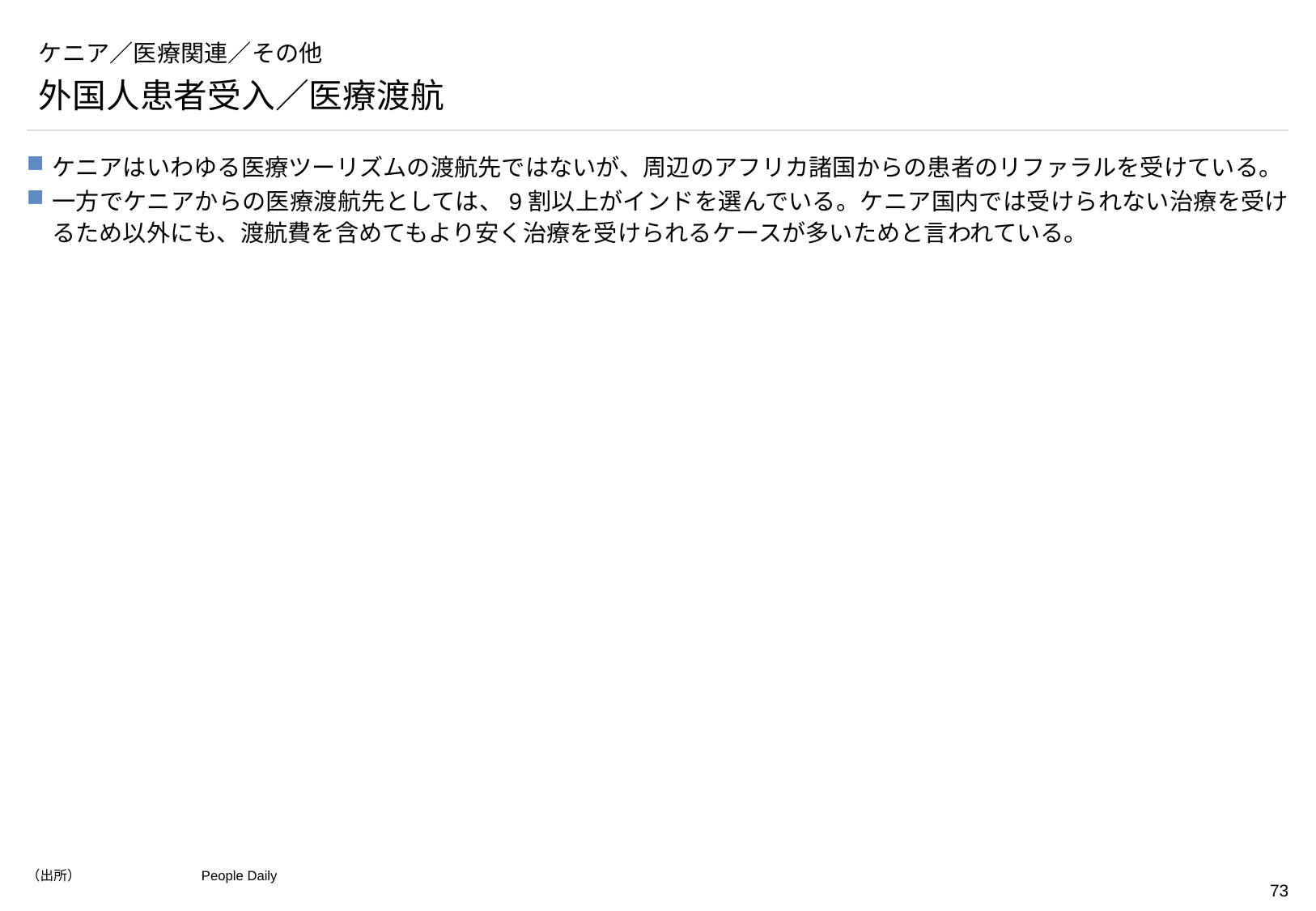

# ケニア／医療関連／その他
外国人患者受入／医療渡航
ケニアはいわゆる医療ツーリズムの渡航先ではないが、周辺のアフリカ諸国からの患者のリファラルを受けている。
一方でケニアからの医療渡航先としては、9割以上がインドを選んでいる。ケニア国内では受けられない治療を受けるため以外にも、渡航費を含めてもより安く治療を受けられるケースが多いためと言われている。

（出所）	 People Daily